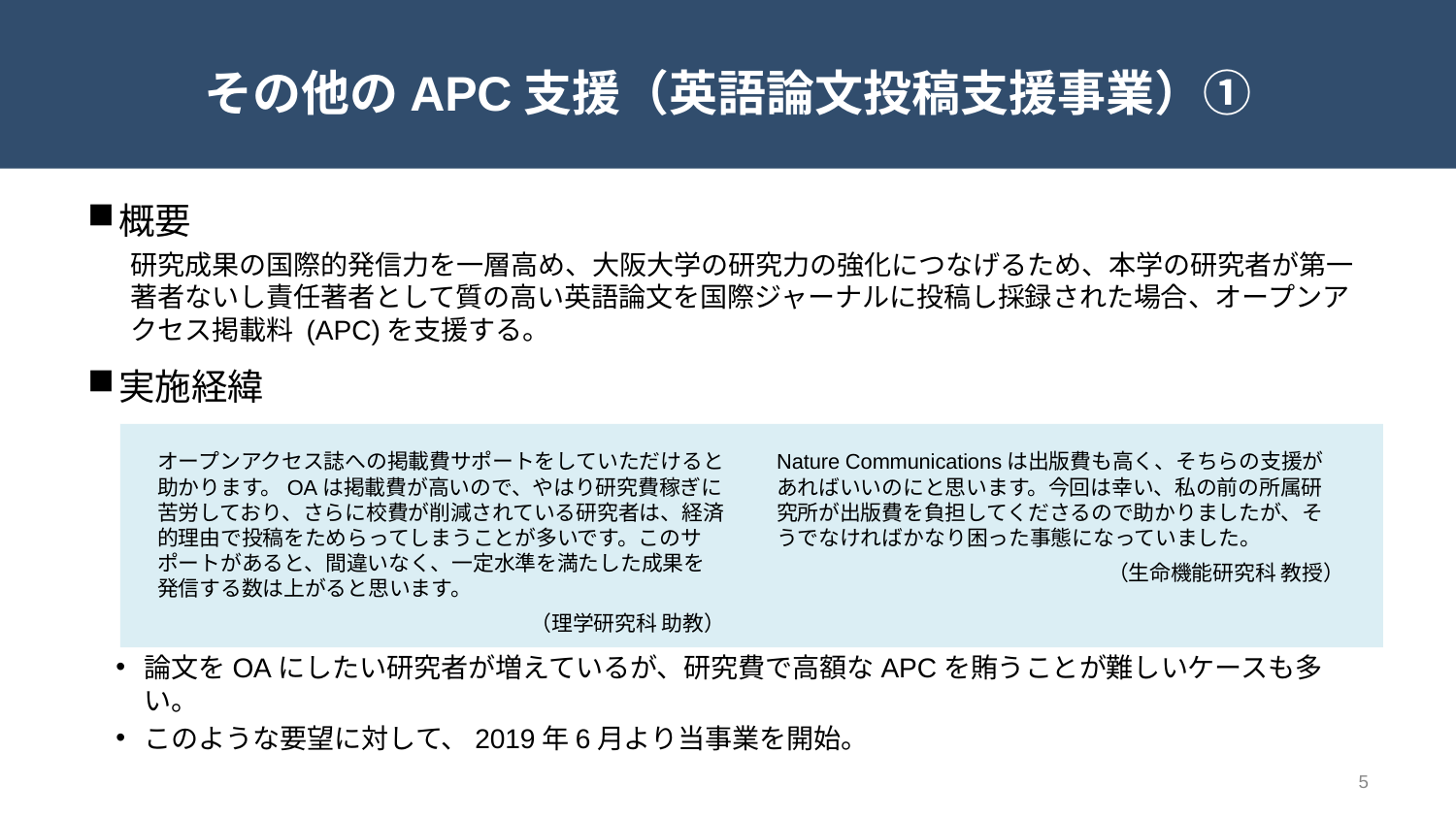

# その他のAPC支援（英語論文投稿支援事業）①
概要
研究成果の国際的発信力を一層高め、大阪大学の研究力の強化につなげるため、本学の研究者が第一著者ないし責任著者として質の高い英語論文を国際ジャーナルに投稿し採録された場合、オープンアクセス掲載料 (APC)を支援する。
実施経緯

論文をOAにしたい研究者が増えているが、研究費で高額なAPCを賄うことが難しいケースも多い。
このような要望に対して、2019年6月より当事業を開始。

オープンアクセス誌への掲載費サポートをしていただけると助かります。OAは掲載費が高いので、やはり研究費稼ぎに苦労しており、さらに校費が削減されている研究者は、経済的理由で投稿をためらってしまうことが多いです。このサポートがあると、間違いなく、一定水準を満たした成果を発信する数は上がると思います。
（理学研究科 助教）
Nature Communicationsは出版費も高く、そちらの支援があればいいのにと思います。今回は幸い、私の前の所属研究所が出版費を負担してくださるので助かりましたが、そうでなければかなり困った事態になっていました。
（生命機能研究科 教授）
5